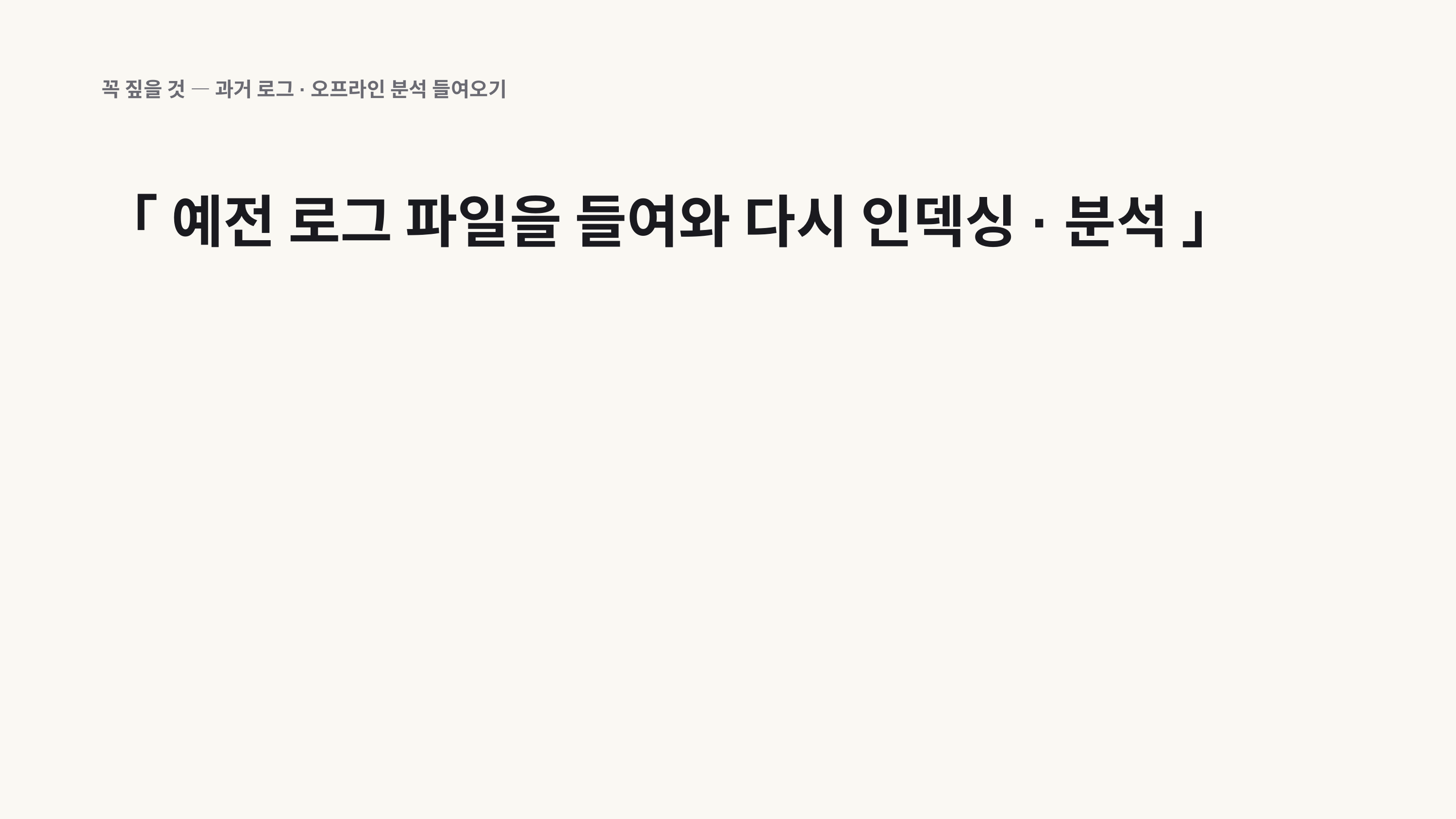

꼭 짚을 것 — 과거 로그·오프라인 분석 들여오기
「 예전 로그 파일을 들여와 다시 인덱싱·분석 」